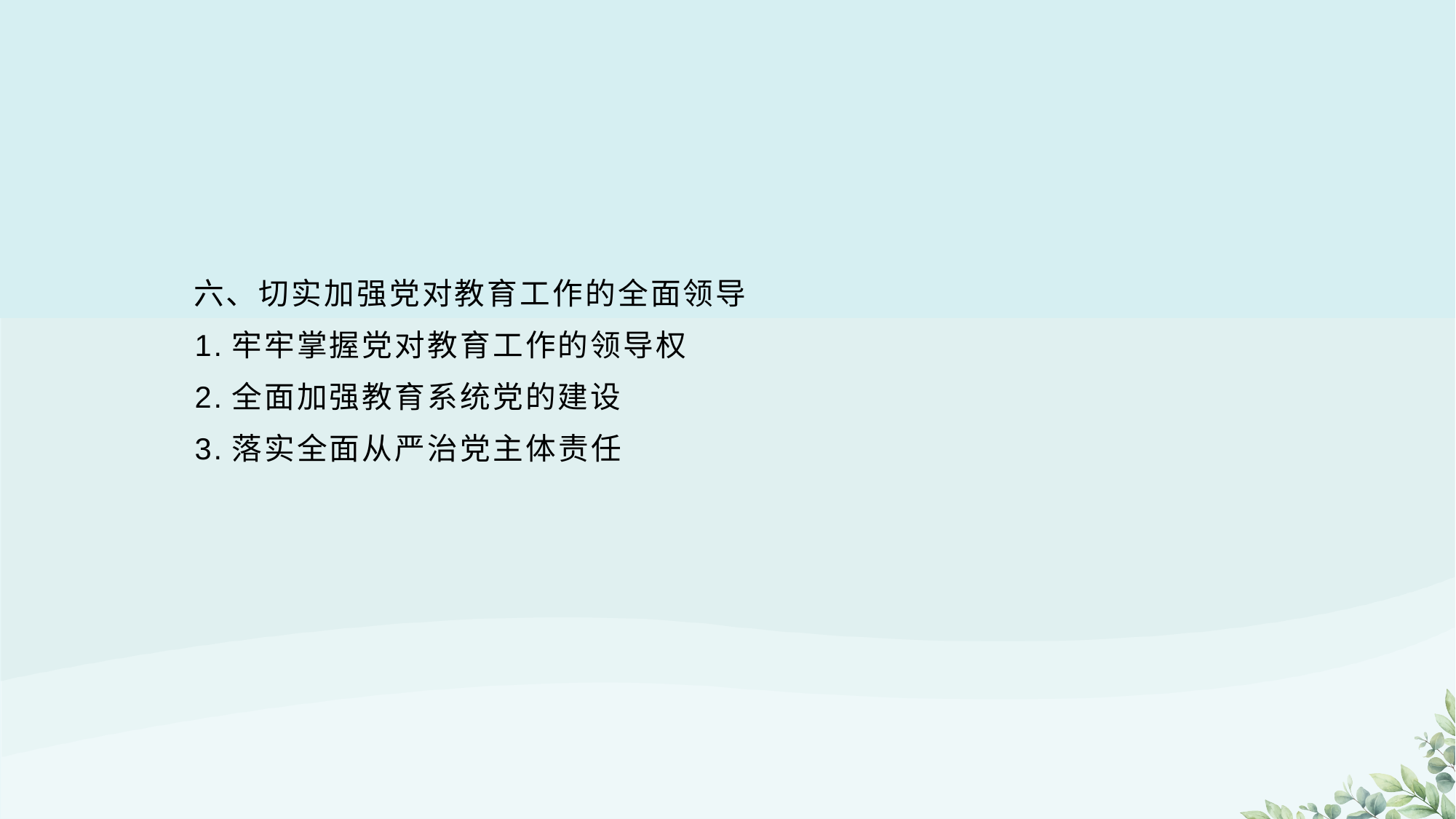

六、切实加强党对教育工作的全面领导
     1.牢牢掌握党对教育工作的领导权
     2.全面加强教育系统党的建设
     3.落实全面从严治党主体责任